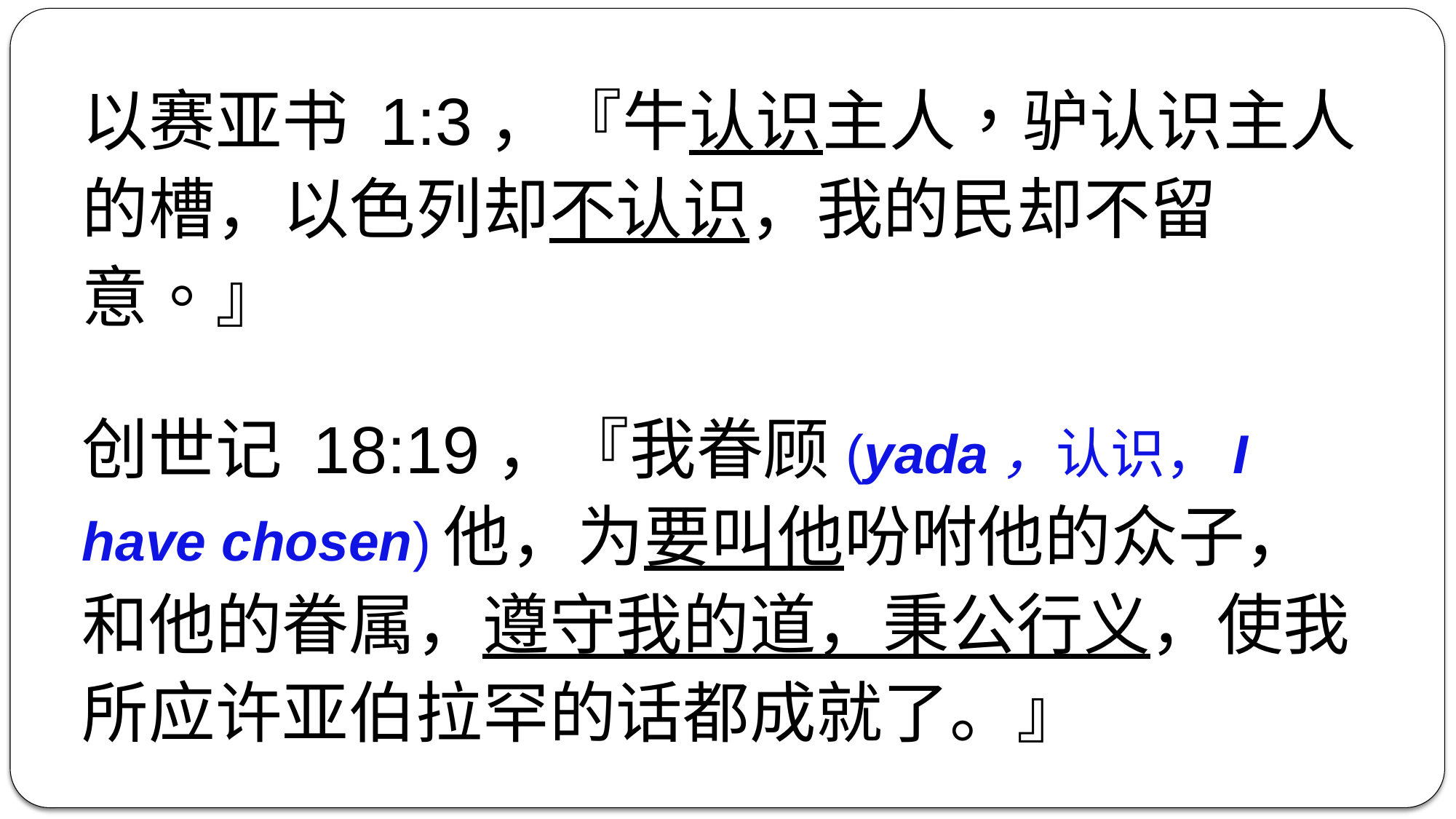

以赛亚书 1:3，『牛认识主人，驴认识主人的槽，以色列却不认识，我的民却不留意。』
创世记 18:19，『我眷顾(yada，认识，I have chosen)他，为要叫他吩咐他的众子，和他的眷属，遵守我的道，秉公行义，使我所应许亚伯拉罕的话都成就了。』